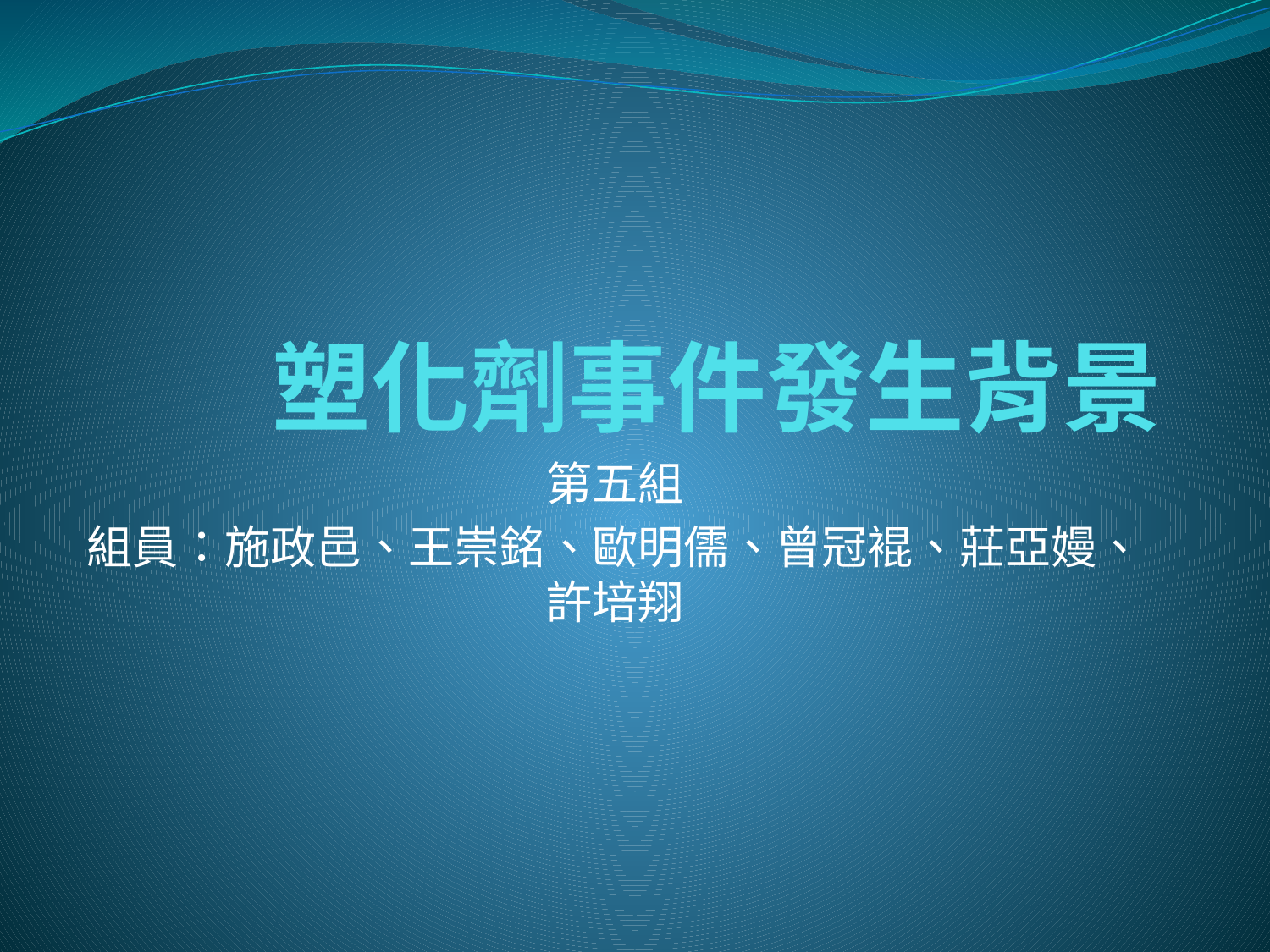

# 塑化劑事件發生背景
第五組
組員：施政邑、王崇銘、歐明儒、曾冠裩、莊亞嫚、許培翔